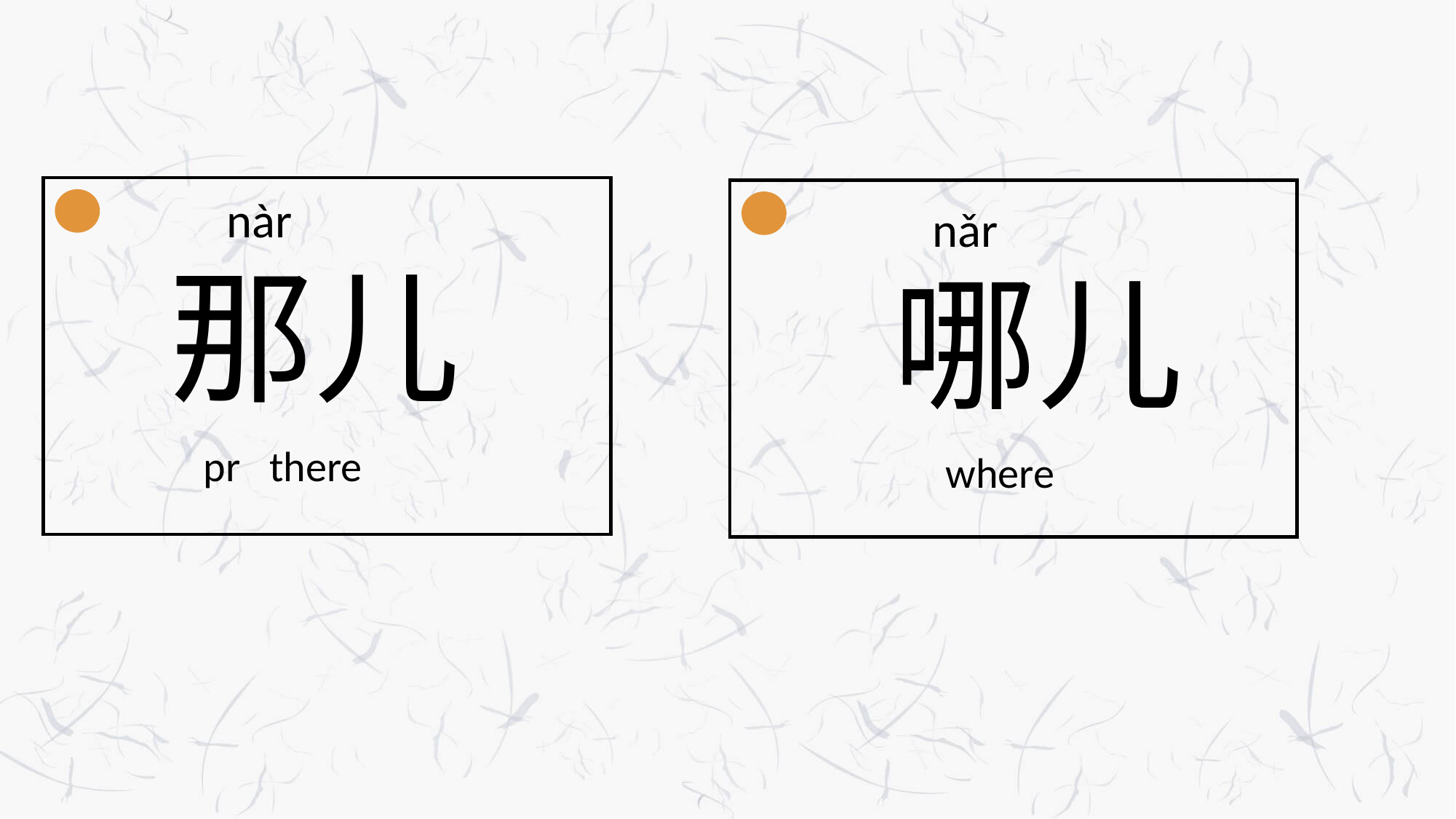

nàr

nǎr
         那儿
                                 pr   there
         哪儿
                                   where